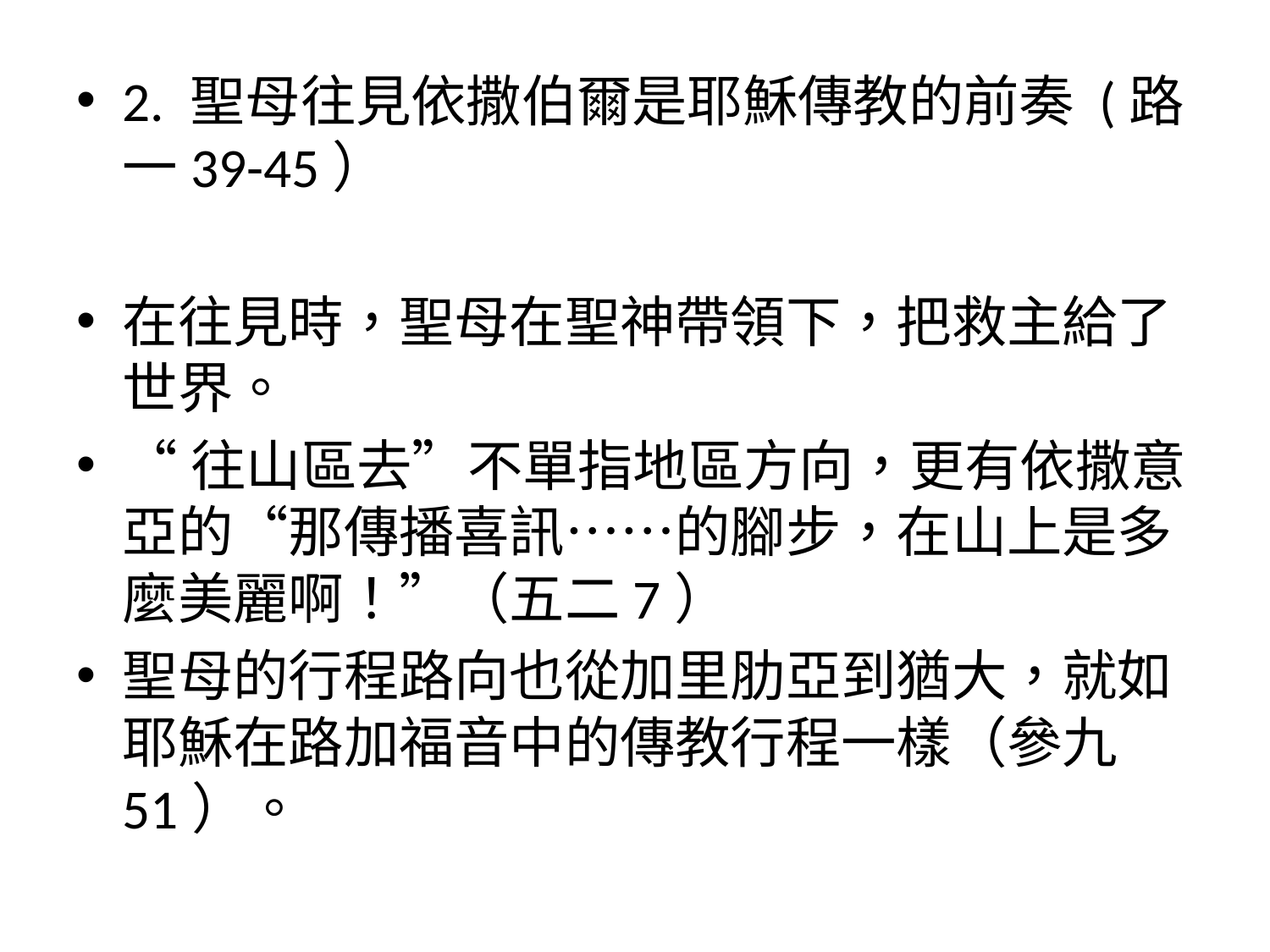

#
2. 聖母往見依撒伯爾是耶穌傳教的前奏 (路一39-45）

在往見時，聖母在聖神帶領下，把救主給了世界。
“往山區去”不單指地區方向，更有依撒意亞的“那傳播喜訊……的腳步，在山上是多麼美麗啊！”（五二7）
聖母的行程路向也從加里肋亞到猶大，就如耶穌在路加福音中的傳教行程一樣（參九51）。